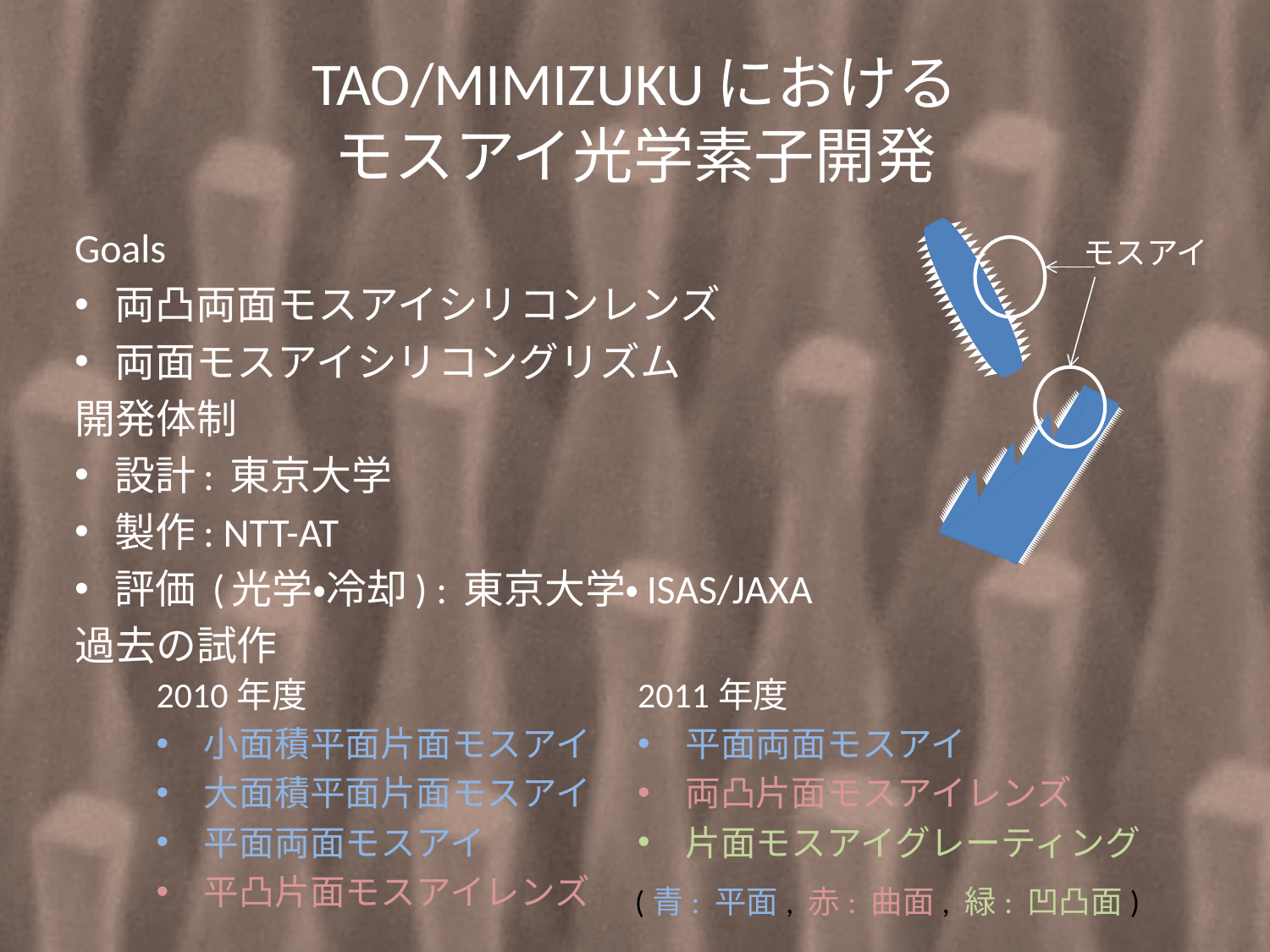

# TAO/MIMIZUKUにおける モスアイ光学素子開発

Goals
両凸両面モスアイシリコンレンズ
両面モスアイシリコングリズム
開発体制
設計: 東京大学
製作: NTT-AT
評価 (光学・冷却) : 東京大学・ISAS/JAXA
過去の試作
モスアイ

2010年度
小面積平面片面モスアイ
大面積平面片面モスアイ
平面両面モスアイ
平凸片面モスアイレンズ
2011年度
平面両面モスアイ
両凸片面モスアイレンズ
片面モスアイグレーティング
(青: 平面, 赤: 曲面, 緑: 凹凸面)